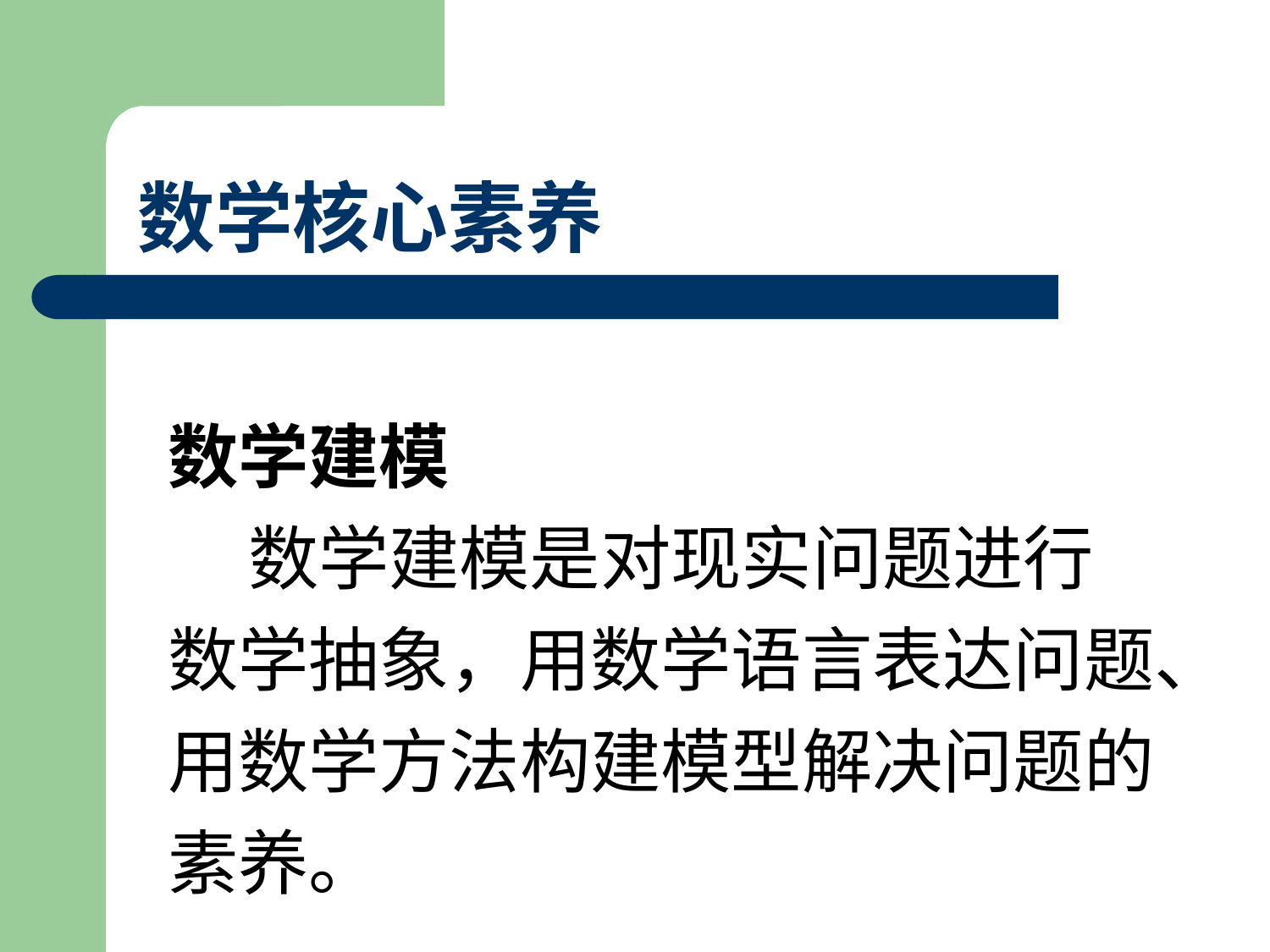

数学核心素养
数学建模
    数学建模是对现实问题进行数学抽象，用数学语言表达问题、用数学方法构建模型解决问题的素养。